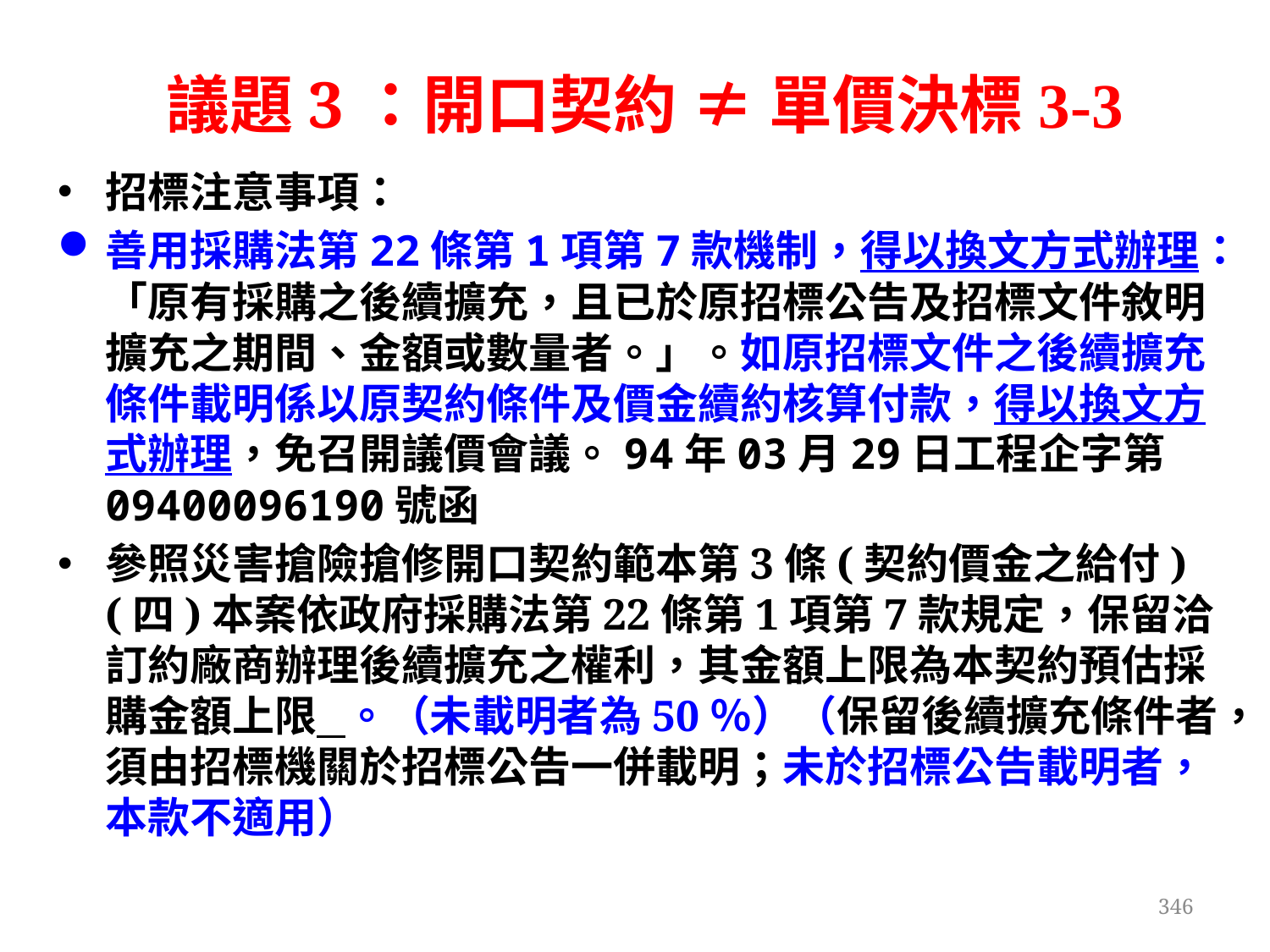

# 議題3：開口契約 ≠ 單價決標3-3
招標注意事項：
善用採購法第22條第1項第7款機制，得以換文方式辦理：「原有採購之後續擴充，且已於原招標公告及招標文件敘明擴充之期間、金額或數量者。」。如原招標文件之後續擴充條件載明係以原契約條件及價金續約核算付款，得以換文方式辦理，免召開議價會議。94年03月29日工程企字第09400096190號函
參照災害搶險搶修開口契約範本第3條(契約價金之給付)
(四)本案依政府採購法第22條第1項第7款規定，保留洽訂約廠商辦理後續擴充之權利，其金額上限為本契約預估採購金額上限   。（未載明者為50％）（保留後續擴充條件者，須由招標機關於招標公告一併載明；未於招標公告載明者，本款不適用）

346